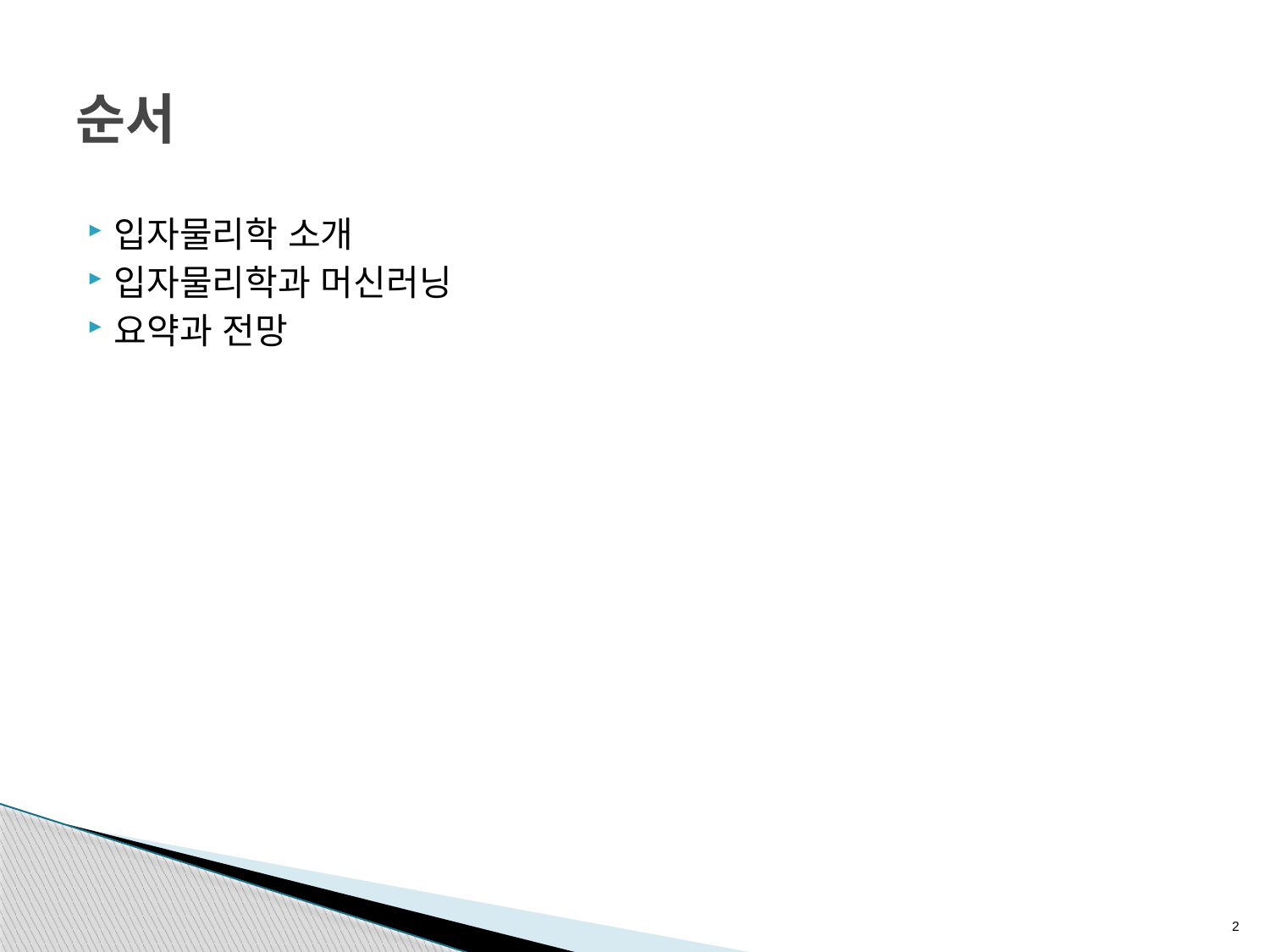

# 순서
입자물리학 소개
입자물리학과 머신러닝
요약과 전망
2